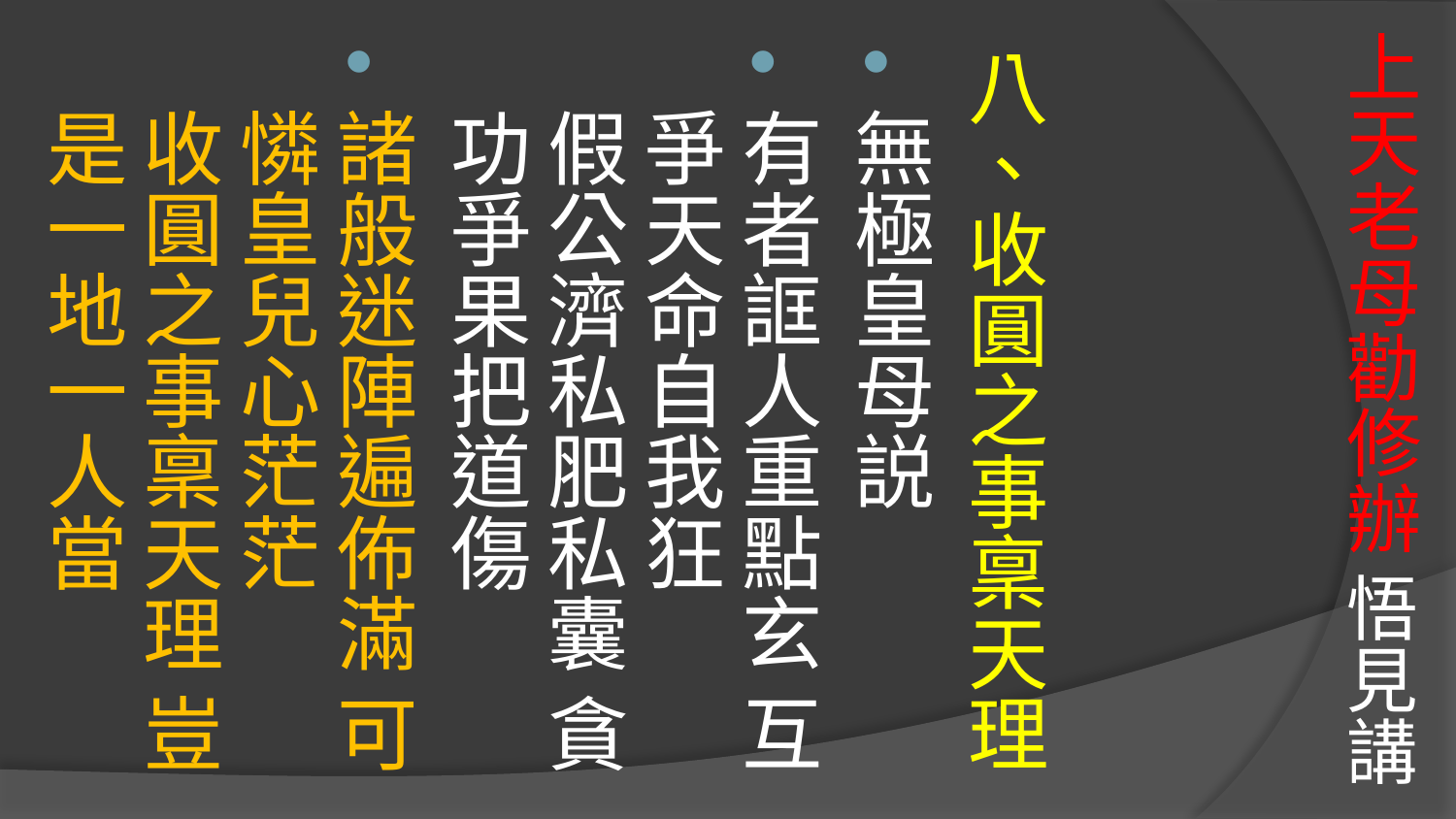

# 上天老母勸修辦 悟見講
八、收圓之事稟天理
無極皇母説
有者誆人重點玄 互爭天命自我狂
假公濟私肥私囊 貪功爭果把道傷
諸般迷陣遍佈滿 可憐皇兒心茫茫
收圓之事稟天理 豈是一地一人當